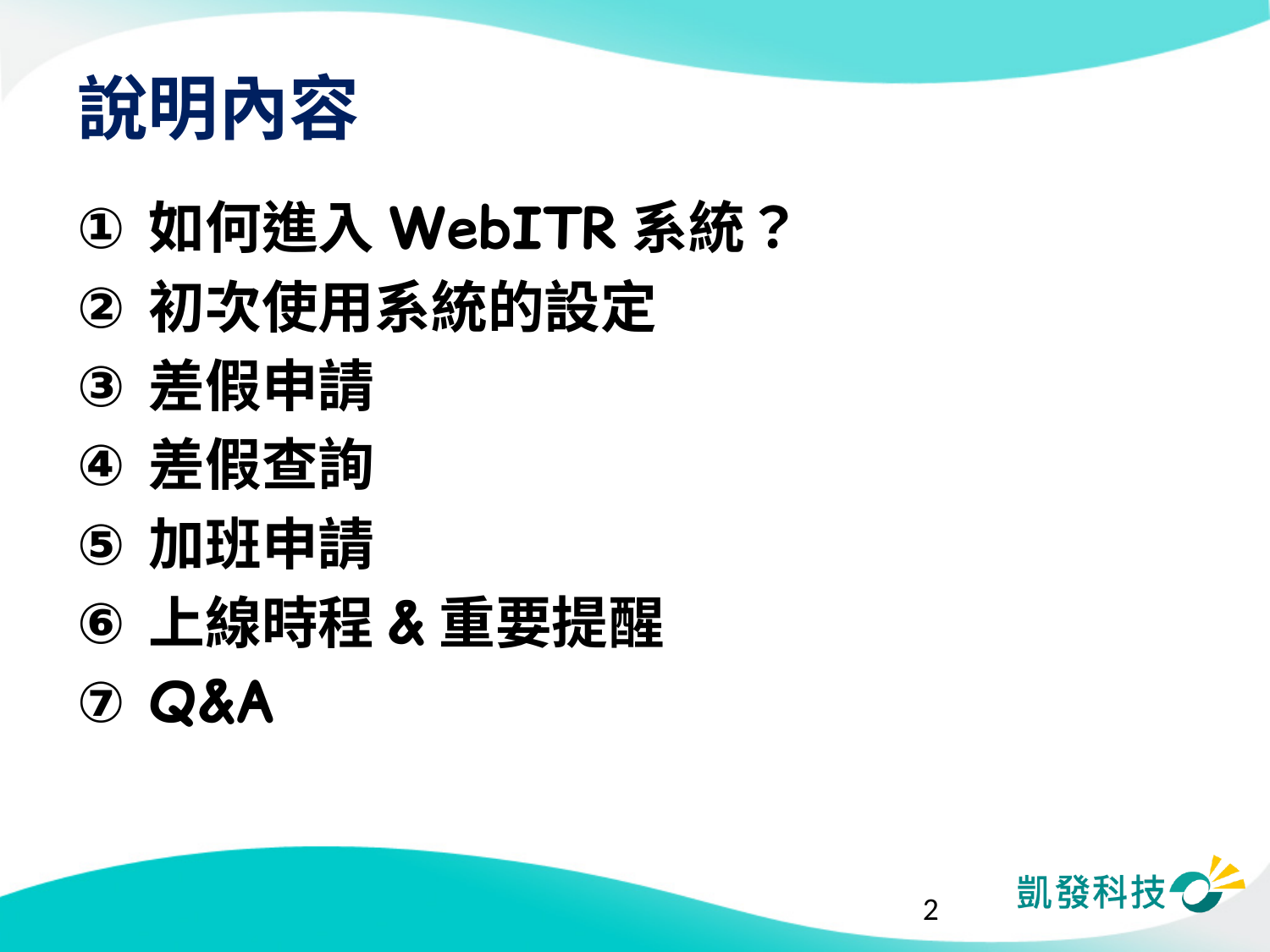

# 說明內容
如何進入WebITR系統？
初次使用系統的設定
差假申請
差假查詢
加班申請
上線時程&重要提醒
Q&A
2